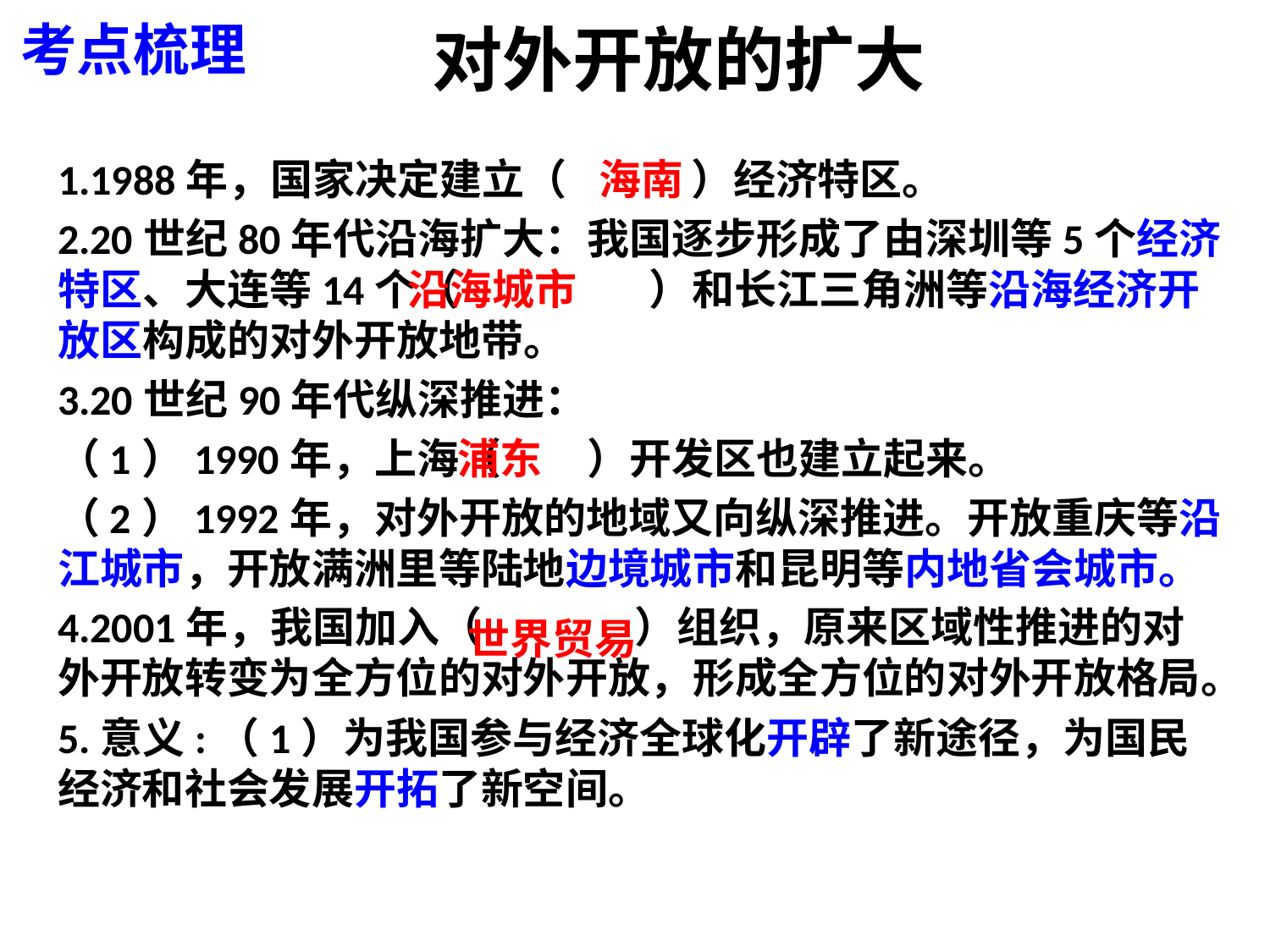

# 对外开放的扩大
考点梳理
1.1988年，国家决定建立（             ）经济特区。
2.20世纪80年代沿海扩大：我国逐步形成了由深圳等5个经济特区、大连等14个（                    ）和长江三角洲等沿海经济开放区构成的对外开放地带。
3.20世纪90年代纵深推进：
（1）1990年，上海（         ）开发区也建立起来。
（2）1992年，对外开放的地域又向纵深推进。开放重庆等沿江城市，开放满洲里等陆地边境城市和昆明等内地省会城市。
4.2001年，我国加入（                ）组织，原来区域性推进的对外开放转变为全方位的对外开放，形成全方位的对外开放格局。
5.意义:（1）为我国参与经济全球化开辟了新途径，为国民经济和社会发展开拓了新空间。
海南
沿海城市
浦东
世界贸易